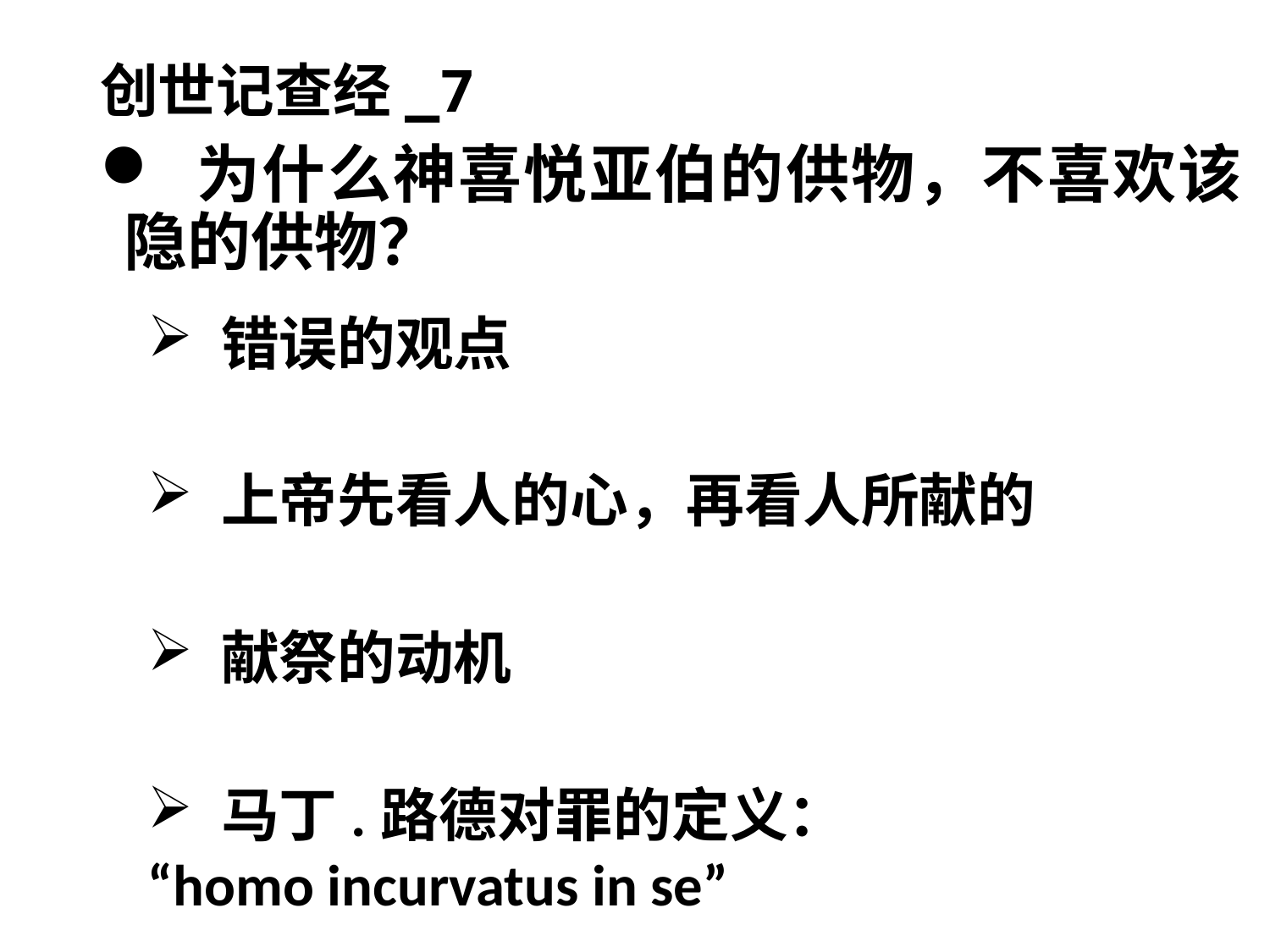

# 创世记查经_7
 为什么神喜悦亚伯的供物，不喜欢该隐的供物？

 错误的观点

 上帝先看人的心，再看人所献的

 献祭的动机

 马丁.路德对罪的定义：
“homo incurvatus in se”